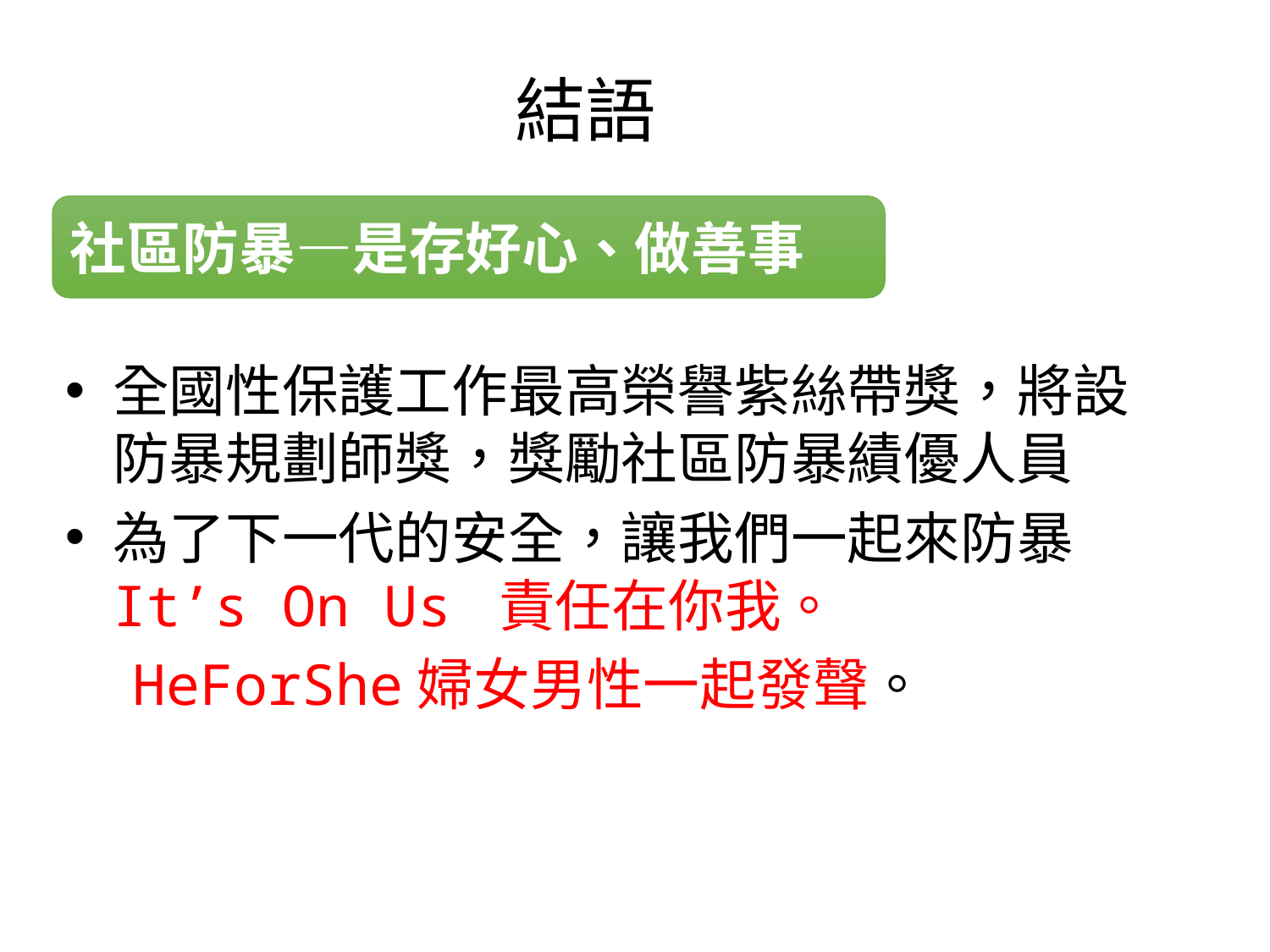

# 結語
社區防暴—是存好心、做善事

全國性保護工作最高榮譽紫絲帶獎，將設防暴規劃師獎，獎勵社區防暴績優人員
為了下一代的安全，讓我們一起來防暴  It’s On Us 責任在你我。
  HeForShe婦女男性一起發聲。